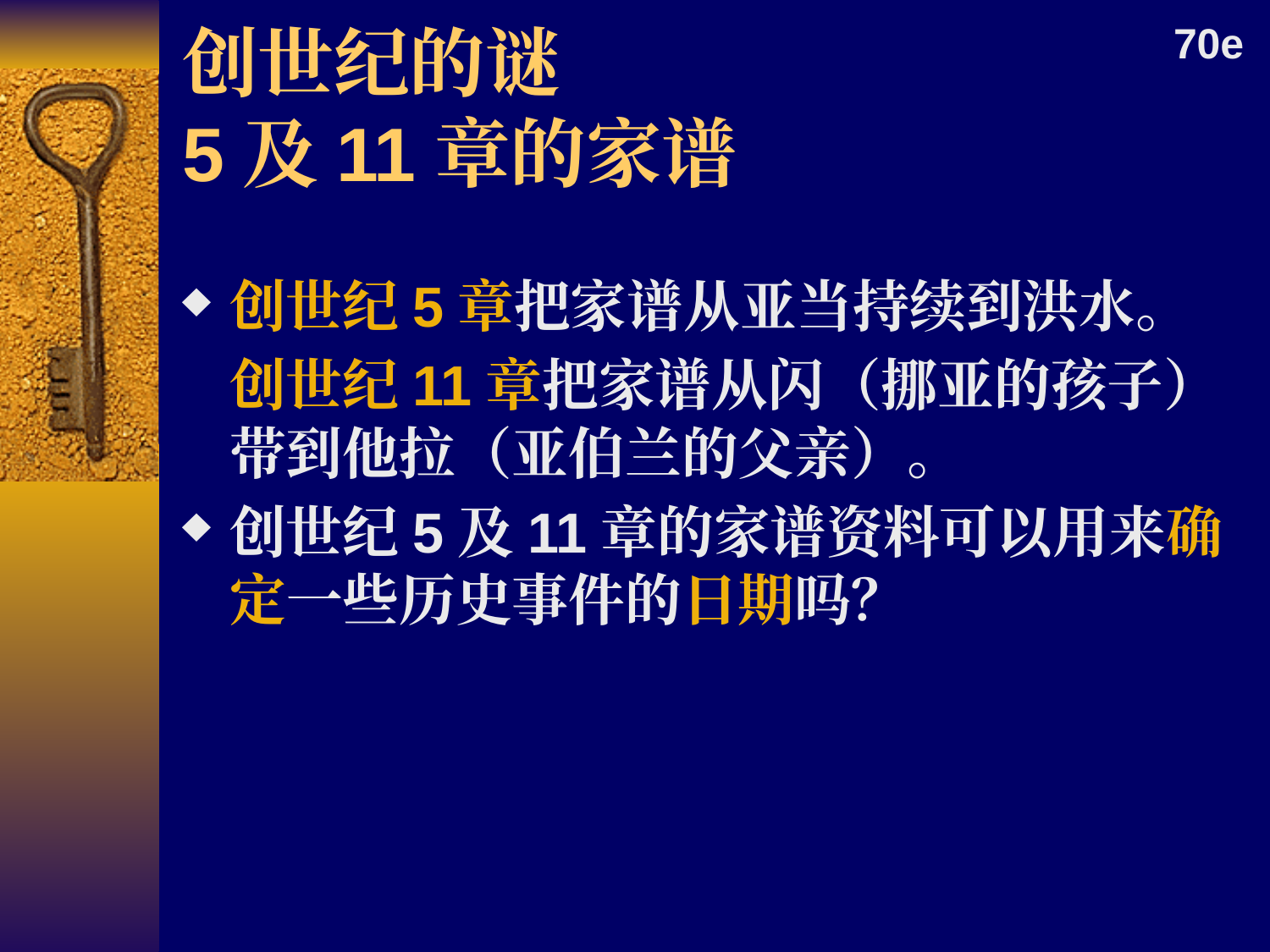

# 创世纪的谜 5及11章的家谱
70e
创世纪5章把家谱从亚当持续到洪水。
	创世纪11章把家谱从闪（挪亚的孩子）带到他拉（亚伯兰的父亲）。
创世纪5及11章的家谱资料可以用来确定一些历史事件的日期吗？